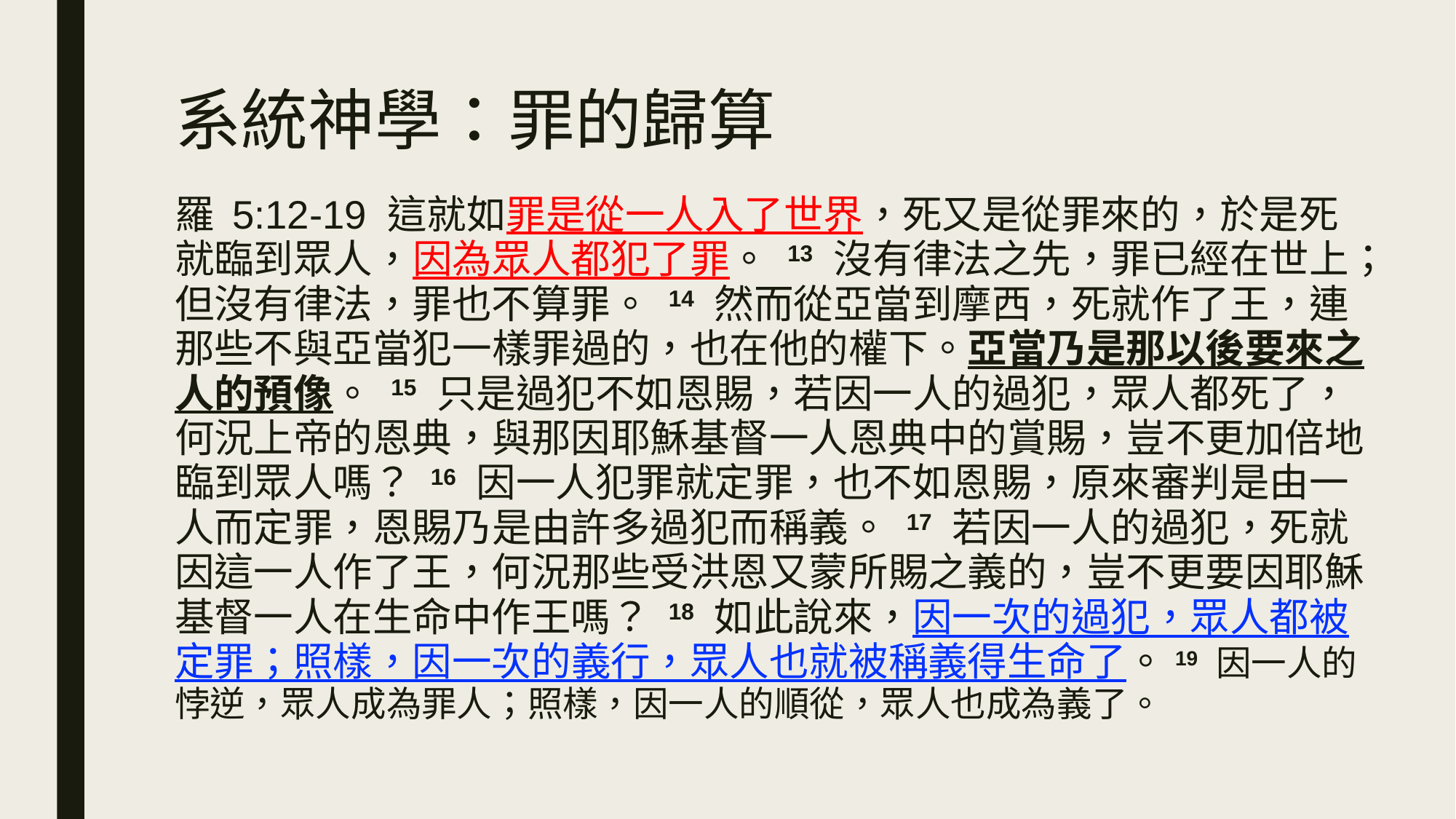

# 系統神學：罪的歸算
羅 5:12-19 這就如罪是從一人入了世界，死又是從罪來的，於是死就臨到眾人，因為眾人都犯了罪。 13 沒有律法之先，罪已經在世上；但沒有律法，罪也不算罪。 14 然而從亞當到摩西，死就作了王，連那些不與亞當犯一樣罪過的，也在他的權下。亞當乃是那以後要來之人的預像。 15 只是過犯不如恩賜，若因一人的過犯，眾人都死了，何況上帝的恩典，與那因耶穌基督一人恩典中的賞賜，豈不更加倍地臨到眾人嗎？ 16 因一人犯罪就定罪，也不如恩賜，原來審判是由一人而定罪，恩賜乃是由許多過犯而稱義。 17 若因一人的過犯，死就因這一人作了王，何況那些受洪恩又蒙所賜之義的，豈不更要因耶穌基督一人在生命中作王嗎？ 18 如此說來，因一次的過犯，眾人都被定罪；照樣，因一次的義行，眾人也就被稱義得生命了。19 因一人的悖逆，眾人成為罪人；照樣，因一人的順從，眾人也成為義了。